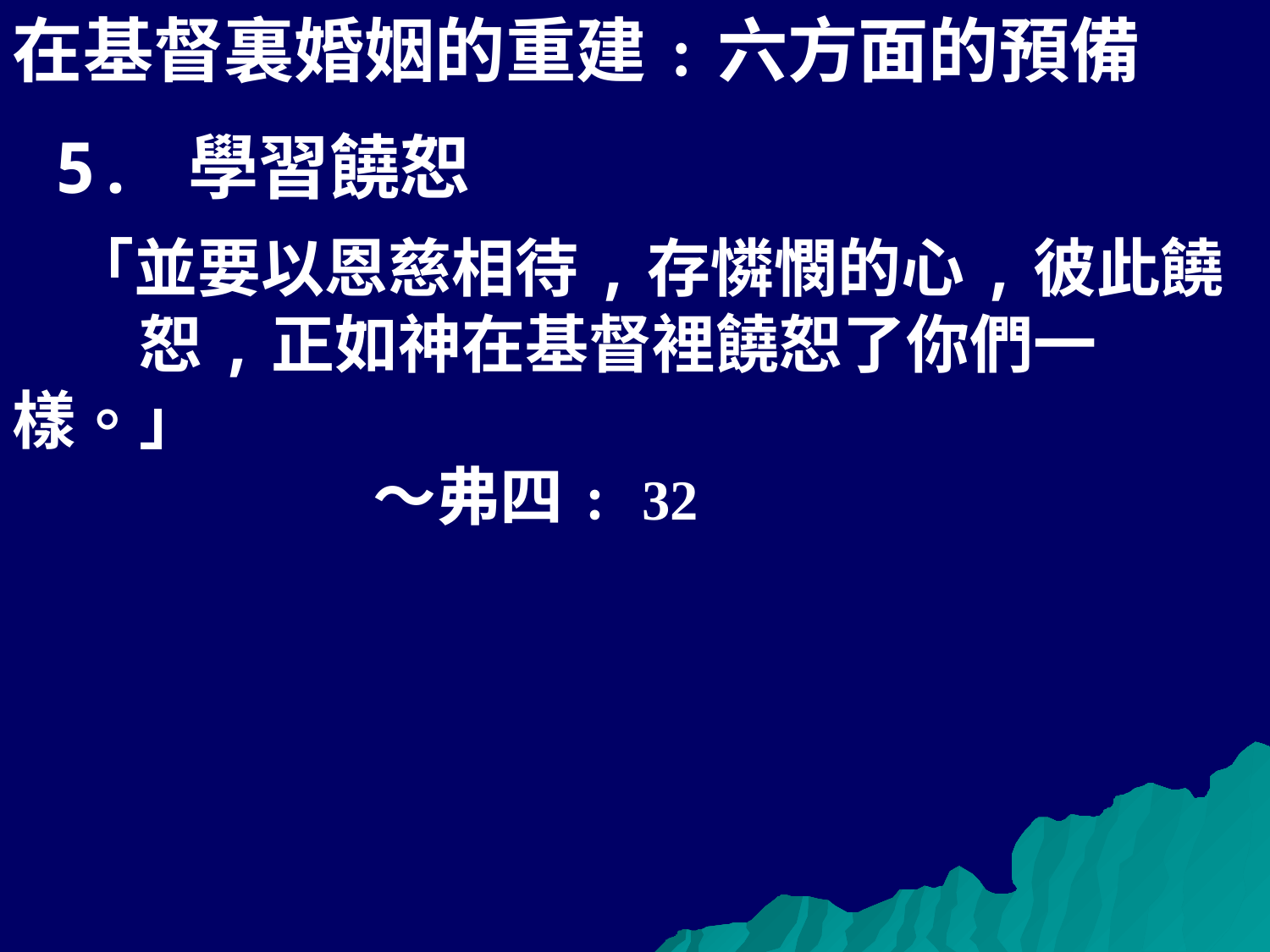

在基督裏婚姻的重建﹕六方面的預備
 5. 學習饒恕
   「並要以恩慈相待,存憐憫的心,彼此饒    	恕,正如神在基督裡饒恕了你們一樣。」
                        ～弗四﹕32